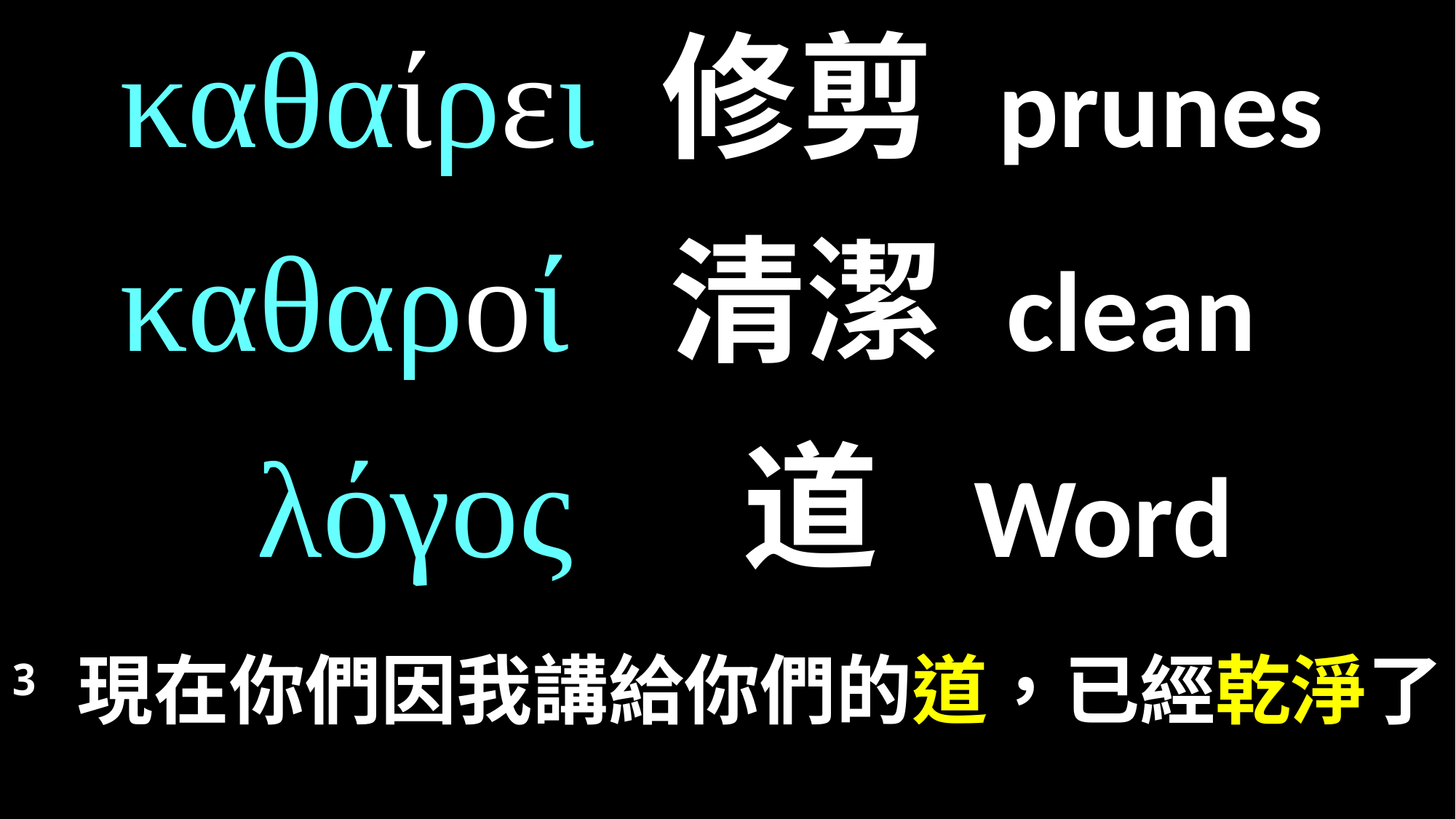

καθαίρει 修剪 prunes
καθαροί  清潔 clean
λόγος    道  Word
3 現在你們因我講給你們的道，已經乾淨了